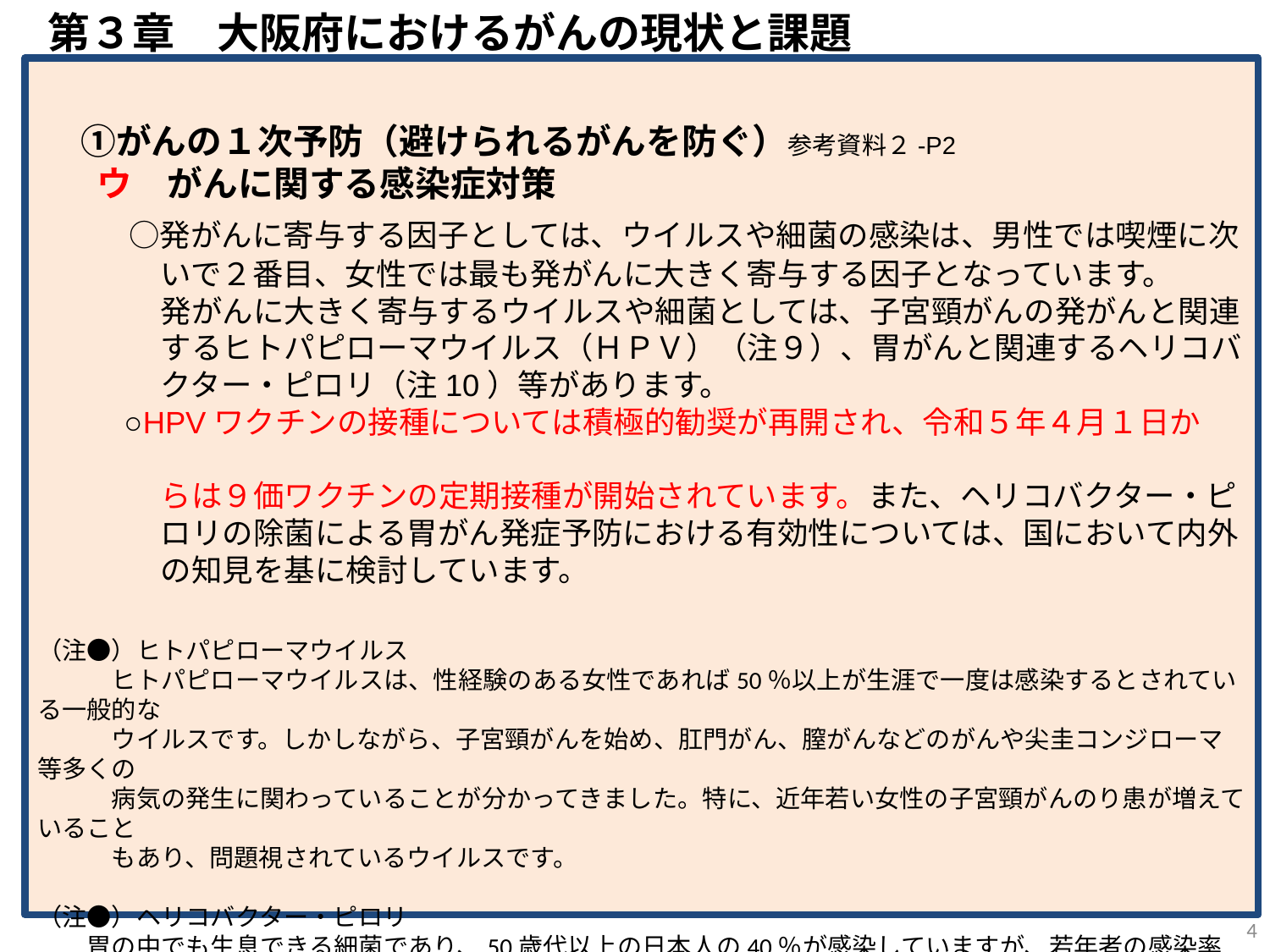

第３章　大阪府におけるがんの現状と課題

　 ①がんの１次予防（避けられるがんを防ぐ）参考資料２-P2
　   ウ　がんに関する感染症対策
　　 ○発がんに寄与する因子としては、ウイルスや細菌の感染は、男性では喫煙に次
　　　　いで２番目、女性では最も発がんに大きく寄与する因子となっています。
　　　　発がんに大きく寄与するウイルスや細菌としては、子宮頸がんの発がんと関連
　　　　するヒトパピローマウイルス（ＨＰＶ）（注９）、胃がんと関連するヘリコバ
　　　　クター・ピロリ（注10）等があります。
          ○HPVワクチンの接種については積極的勧奨が再開され、令和５年４月１日か
　　　　らは９価ワクチンの定期接種が開始されています。また、ヘリコバクター・ピ
　　　　ロリの除菌による胃がん発症予防における有効性については、国において内外
　　　　の知見を基に検討しています。

（注●）ヒトパピローマウイルス
　　　ヒトパピローマウイルスは、性経験のある女性であれば50％以上が生涯で一度は感染するとされている一般的な
　　　ウイルスです。しかしながら、子宮頸がんを始め、肛門がん、膣がんなどのがんや尖圭コンジローマ等多くの
　　　病気の発生に関わっていることが分かってきました。特に、近年若い女性の子宮頸がんのり患が増えていること
　　　もあり、問題視されているウイルスです。

（注●）ヘリコバクター・ピロリ
　　胃の中でも生息できる細菌であり、50歳代以上の日本人の40％が感染していますが、若年者の感染率は減少が
　　　続いています。胃がんの危険因子として注目されています。

4